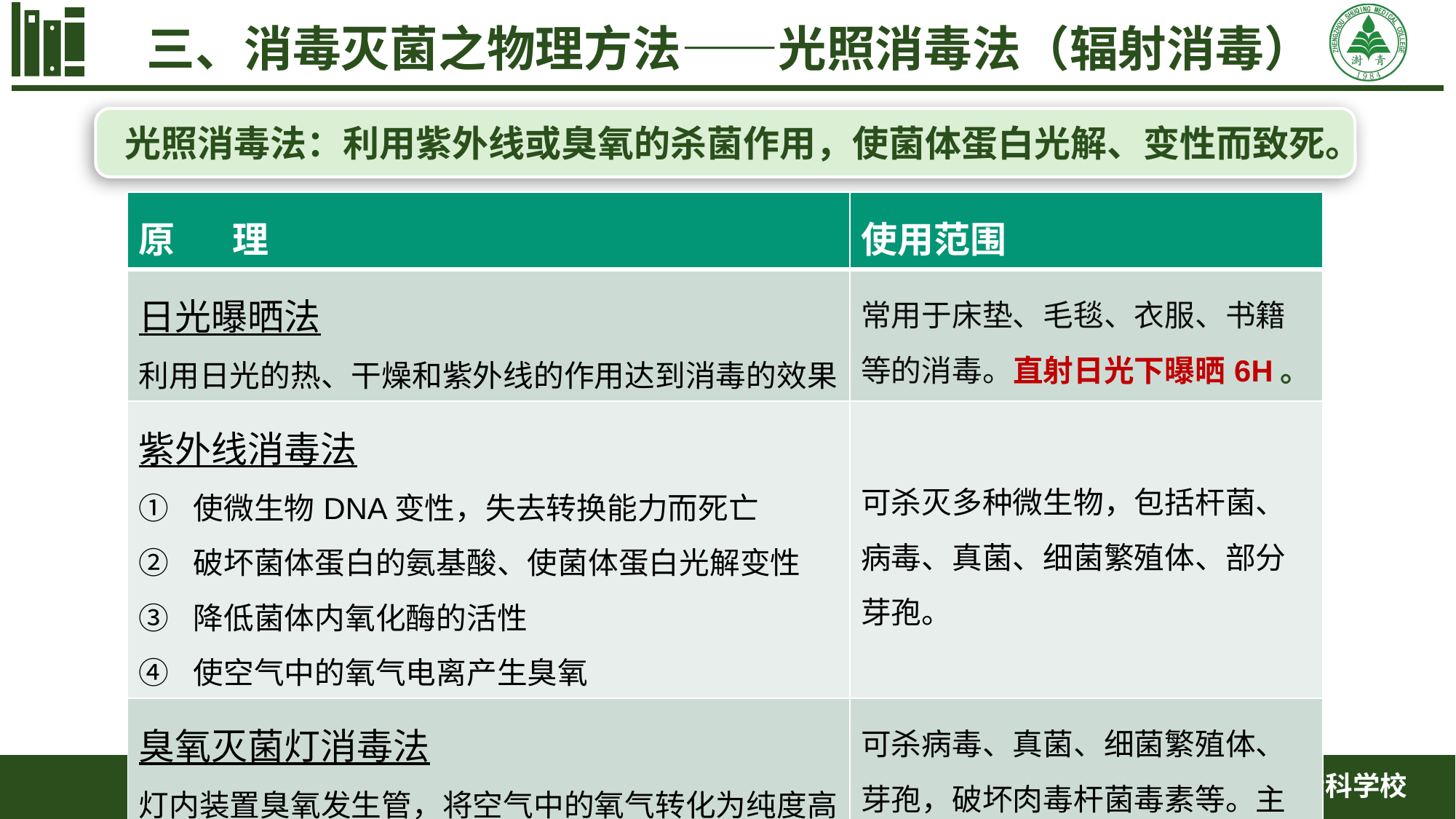

三、消毒灭菌之物理方法——光照消毒法（辐射消毒）

光照消毒法：利用紫外线或臭氧的杀菌作用，使菌体蛋白光解、变性而致死。
| 原 理 | 使用范围 |
| --- | --- |
| 日光曝晒法 利用日光的热、干燥和紫外线的作用达到消毒的效果 | 常用于床垫、毛毯、衣服、书籍等的消毒。直射日光下曝晒6H。 |
| 紫外线消毒法 使微生物DNA变性，失去转换能力而死亡 破坏菌体蛋白的氨基酸、使菌体蛋白光解变性 降低菌体内氧化酶的活性 使空气中的氧气电离产生臭氧 | 可杀灭多种微生物，包括杆菌、病毒、真菌、细菌繁殖体、部分芽孢。 |
| 臭氧灭菌灯消毒法 灯内装置臭氧发生管，将空气中的氧气转化为纯度高的臭氧。稳定性差，现制现用。 | 可杀病毒、真菌、细菌繁殖体、芽孢，破坏肉毒杆菌毒素等。主要用于空气、水及物体表面消毒。 |
郑州澍青医学高等专科学校